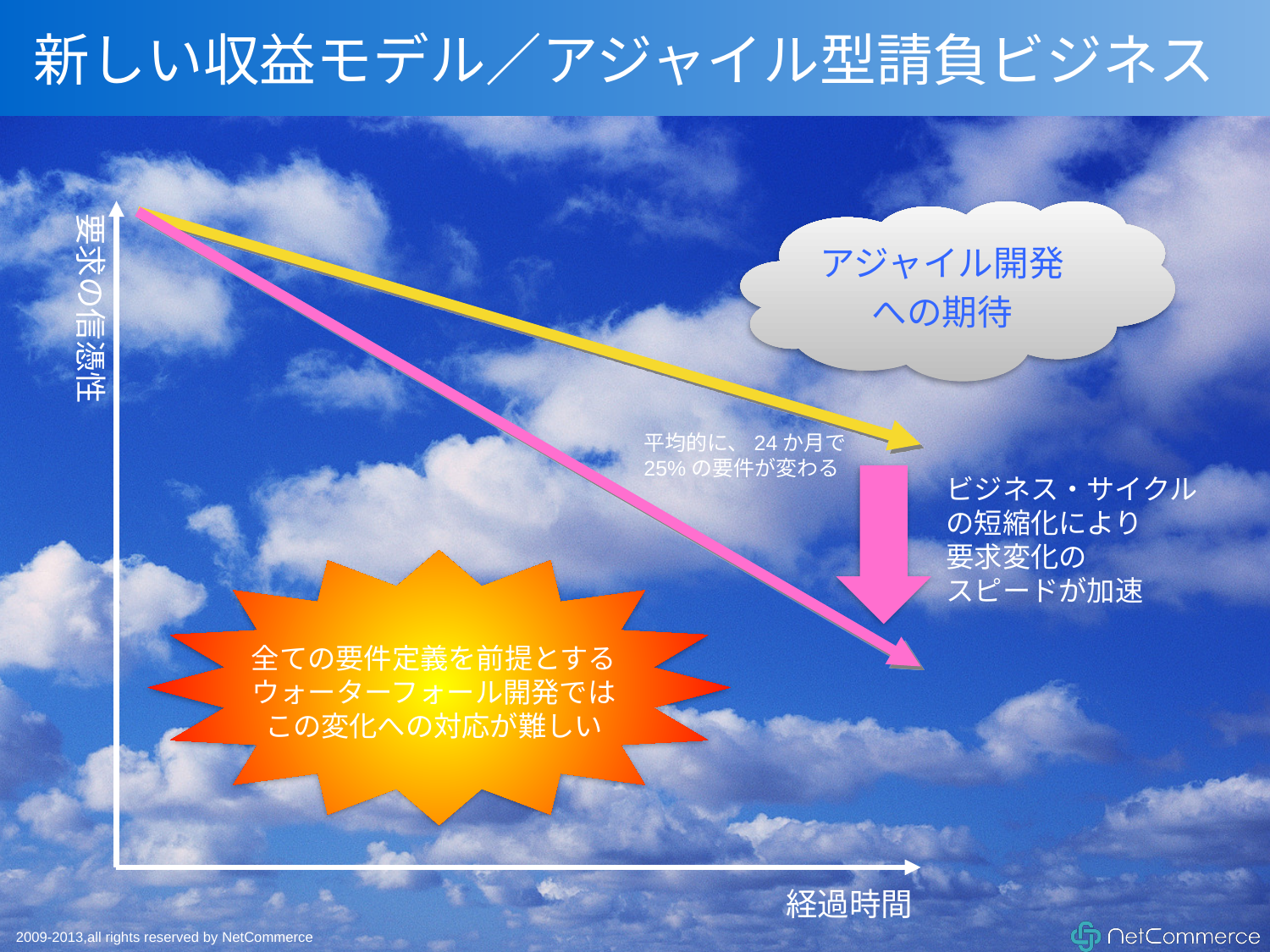

# 新しい収益モデル／アジャイル型請負ビジネス
要求の信憑性
アジャイル開発
への期待

ビジネス・サイクル
の短縮化により
要求変化の
スピードが加速
平均的に、24か月で
25%の要件が変わる

全ての要件定義を前提とする
ウォーターフォール開発では
この変化への対応が難しい
経過時間